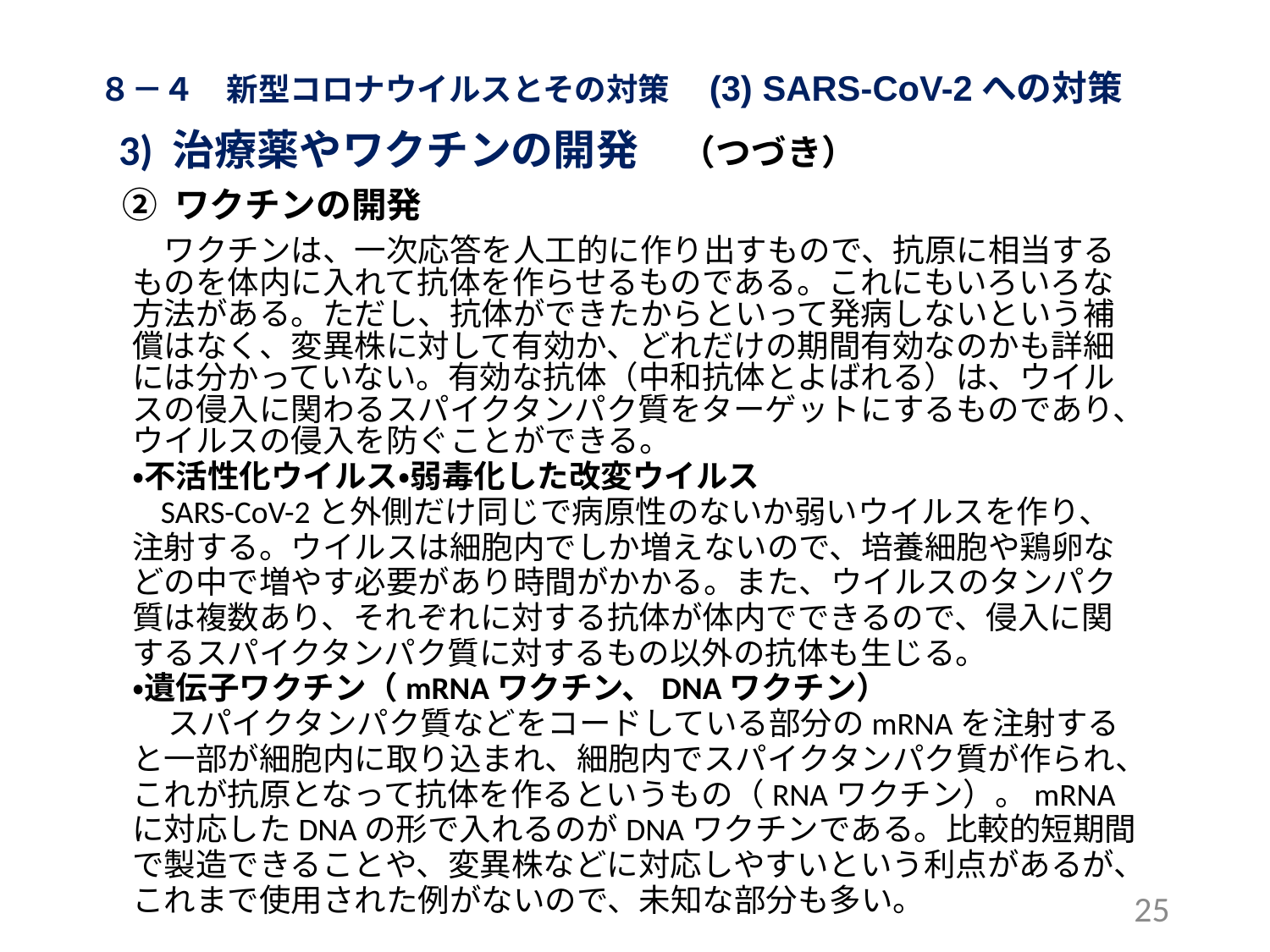

８－４　新型コロナウイルスとその対策　(3) SARS-CoV-2への対策

  3) 治療薬やワクチンの開発　（つづき）

② ワクチンの開発
　ワクチンは、一次応答を人工的に作り出すもので、抗原に相当するものを体内に入れて抗体を作らせるものである。これにもいろいろな方法がある。ただし、抗体ができたからといって発病しないという補償はなく、変異株に対して有効か、どれだけの期間有効なのかも詳細には分かっていない。有効な抗体（中和抗体とよばれる）は、ウイルスの侵入に関わるスパイクタンパク質をターゲットにするものであり、ウイルスの侵入を防ぐことができる。
・不活性化ウイルス・弱毒化した改変ウイルス
    SARS-CoV-2と外側だけ同じで病原性のないか弱いウイルスを作り、注射する。ウイルスは細胞内でしか増えないので、培養細胞や鶏卵などの中で増やす必要があり時間がかかる。また、ウイルスのタンパク質は複数あり、それぞれに対する抗体が体内でできるので、侵入に関するスパイクタンパク質に対するもの以外の抗体も生じる。
・遺伝子ワクチン（mRNAワクチン、DNAワクチン）
    スパイクタンパク質などをコードしている部分のmRNAを注射すると一部が細胞内に取り込まれ、細胞内でスパイクタンパク質が作られ、これが抗原となって抗体を作るというもの（RNAワクチン）。mRNAに対応したDNAの形で入れるのがDNAワクチンである。比較的短期間で製造できることや、変異株などに対応しやすいという利点があるが、これまで使用された例がないので、未知な部分も多い。
25